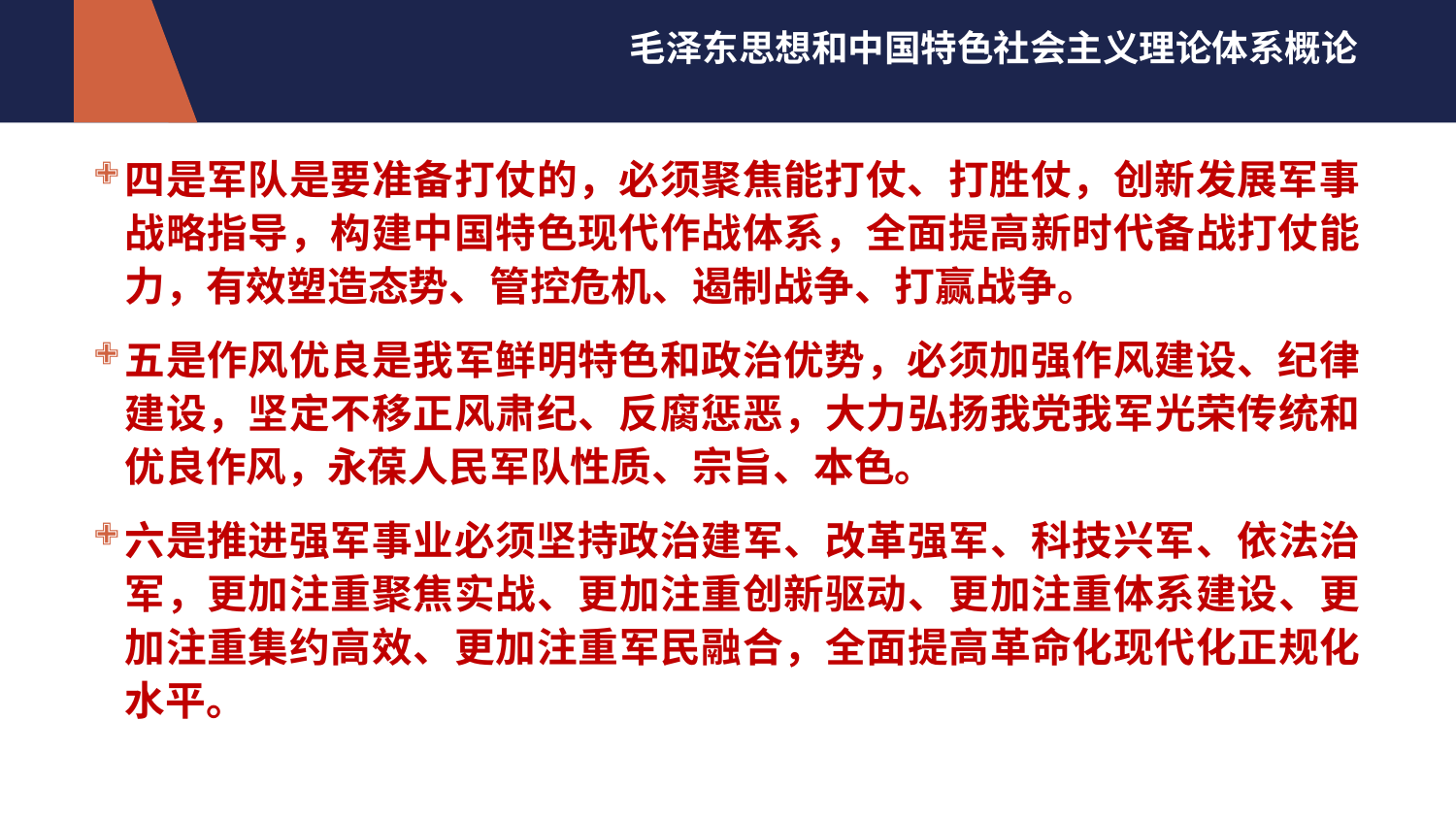

四是军队是要准备打仗的，必须聚焦能打仗、打胜仗，创新发展军事战略指导，构建中国特色现代作战体系，全面提高新时代备战打仗能力，有效塑造态势、管控危机、遏制战争、打赢战争。
五是作风优良是我军鲜明特色和政治优势，必须加强作风建设、纪律建设，坚定不移正风肃纪、反腐惩恶，大力弘扬我党我军光荣传统和优良作风，永葆人民军队性质、宗旨、本色。
六是推进强军事业必须坚持政治建军、改革强军、科技兴军、依法治军，更加注重聚焦实战、更加注重创新驱动、更加注重体系建设、更加注重集约高效、更加注重军民融合，全面提高革命化现代化正规化水平。